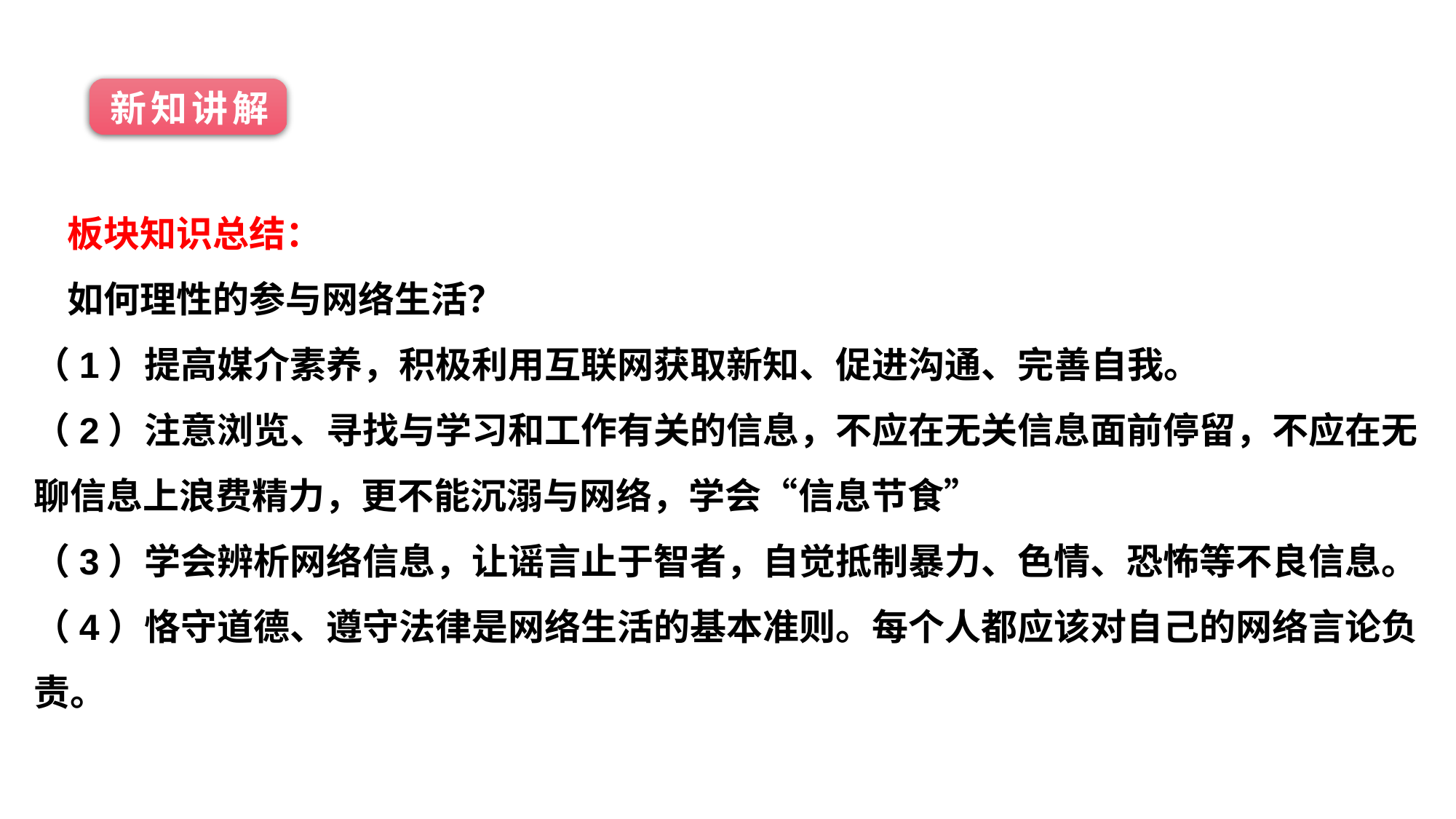

# 新知讲解
   板块知识总结：
   如何理性的参与网络生活？
（1）提高媒介素养，积极利用互联网获取新知、促进沟通、完善自我。
（2）注意浏览、寻找与学习和工作有关的信息，不应在无关信息面前停留，不应在无聊信息上浪费精力，更不能沉溺与网络，学会“信息节食”
（3）学会辨析网络信息，让谣言止于智者，自觉抵制暴力、色情、恐怖等不良信息。
（4）恪守道德、遵守法律是网络生活的基本准则。每个人都应该对自己的网络言论负责。